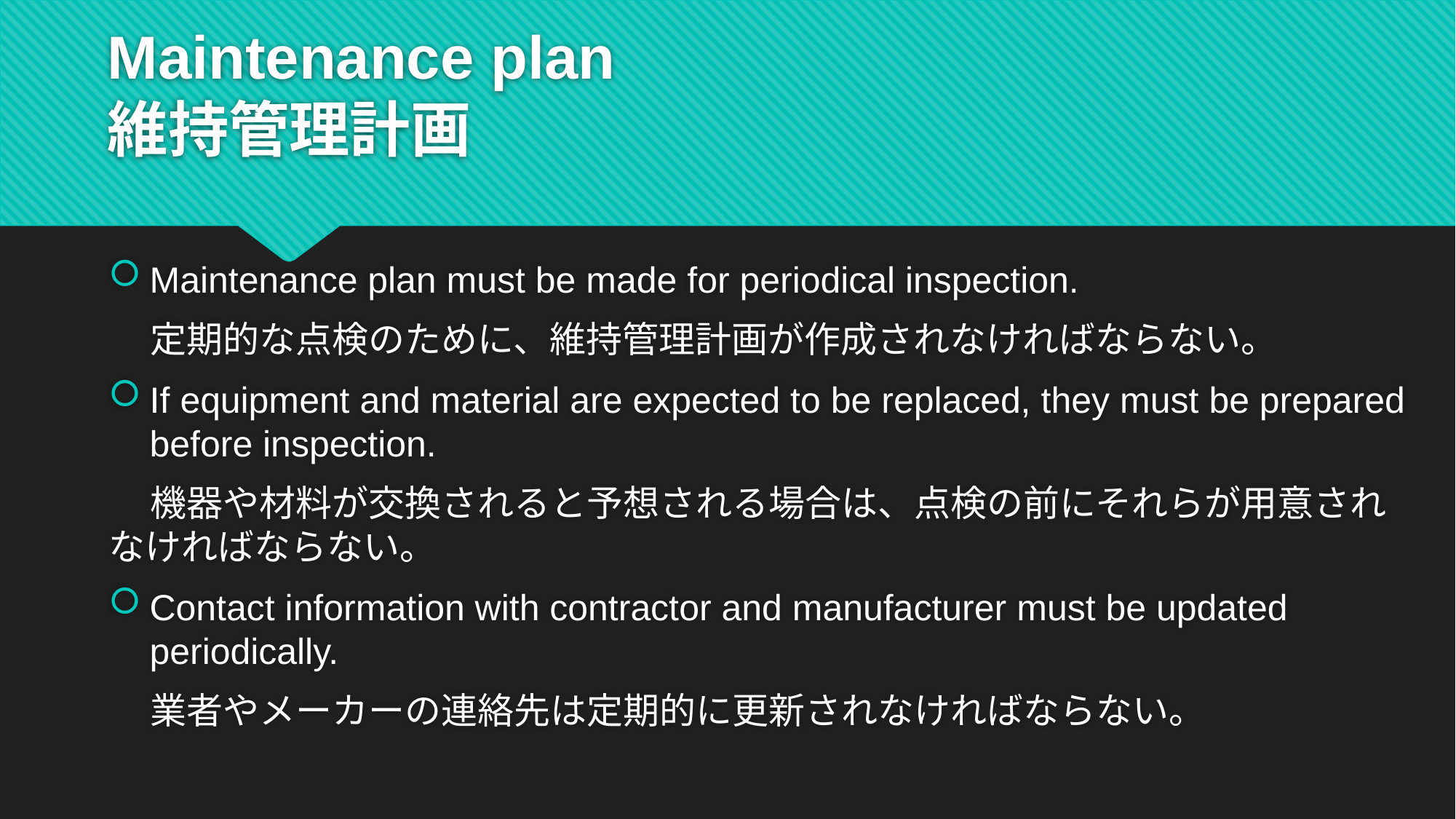

# Maintenance plan 維持管理計画
Maintenance plan must be made for periodical inspection.
    定期的な点検のために、維持管理計画が作成されなければならない。
If equipment and material are expected to be replaced, they must be prepared before inspection.
    機器や材料が交換されると予想される場合は、点検の前にそれらが用意されなければならない。
Contact information with contractor and manufacturer must be updated periodically.
    業者やメーカーの連絡先は定期的に更新されなければならない。